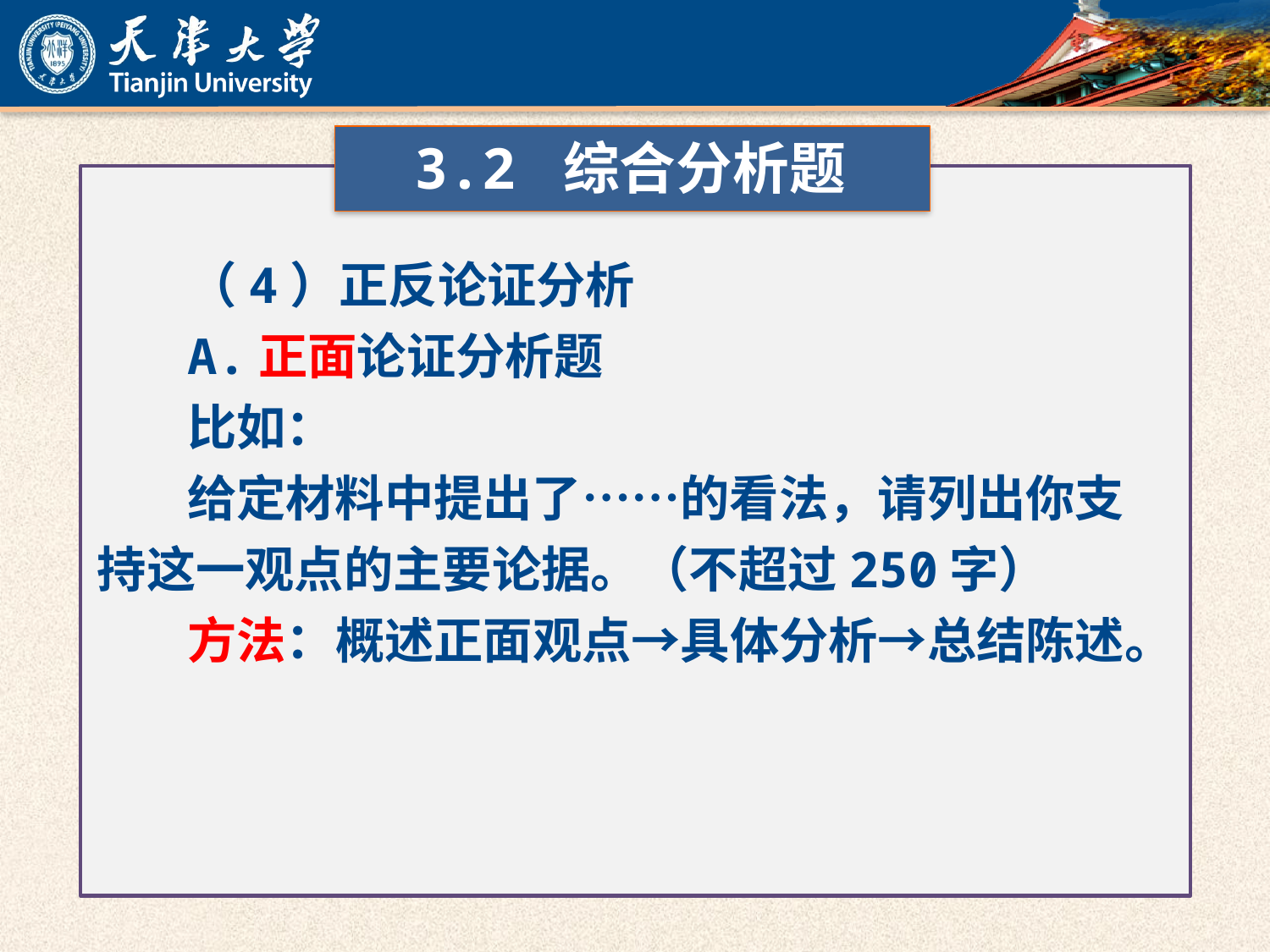

3.2 综合分析题

（4）正反论证分析
A.正面论证分析题
比如：
给定材料中提出了……的看法，请列出你支持这一观点的主要论据。（不超过250字）
方法：概述正面观点→具体分析→总结陈述。